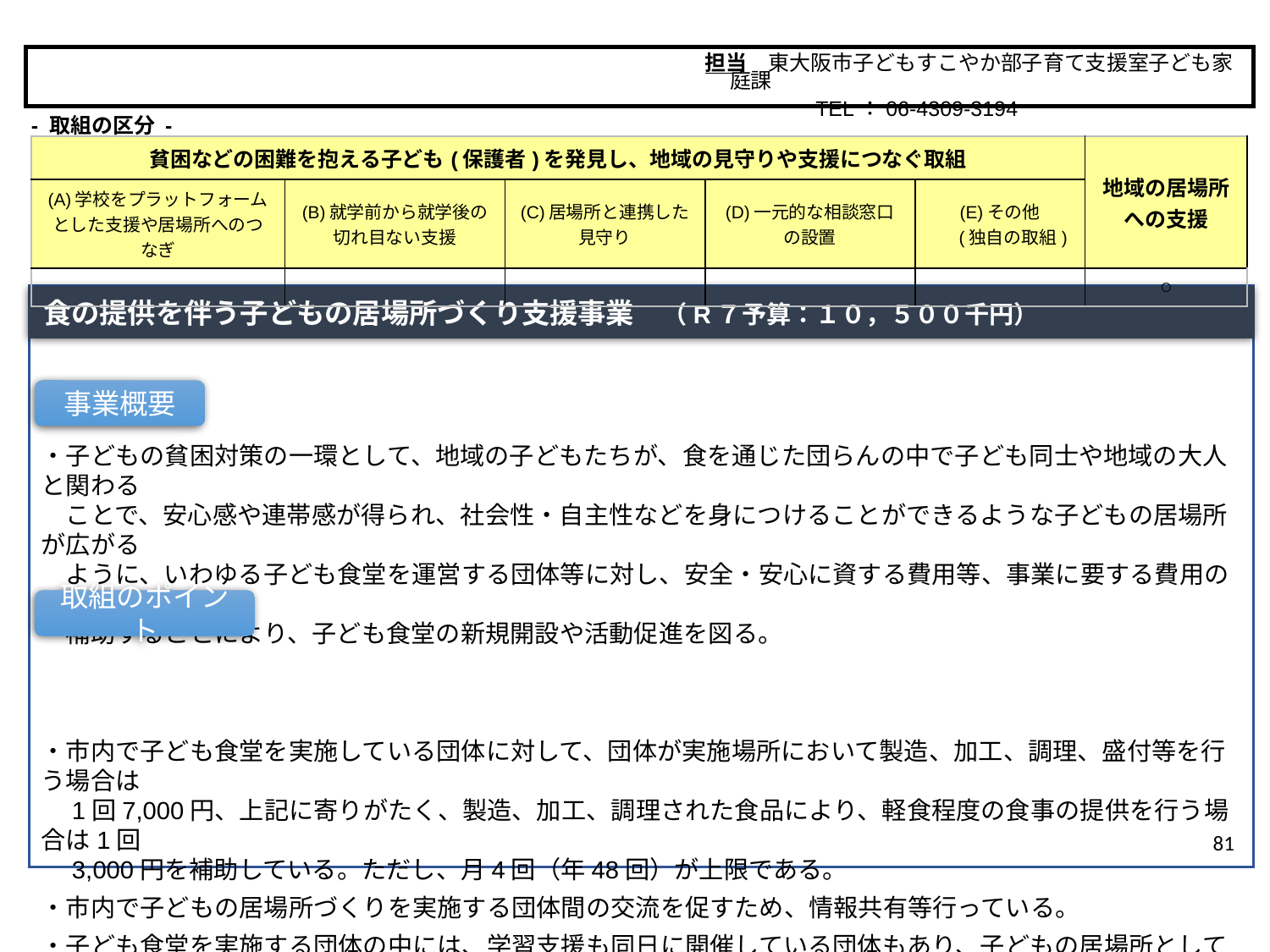

担当　東大阪市子どもすこやか部子育て支援室子ども家庭課
　　　　　TEL：06-4309-3194

東大阪市
- 取組の区分 -
| 貧困などの困難を抱える子ども(保護者)を発見し、地域の見守りや支援につなぐ取組 |  |  |  |  | 地域の居場所 への支援 |
| --- | --- | --- | --- | --- | --- |
| (A)学校をプラットフォームとした支援や居場所へのつなぎ | (B)就学前から就学後の 切れ目ない支援 | (C)居場所と連携した 見守り | (D)一元的な相談窓口 の設置 | (E)その他 　 (独自の取組) |  |
|  |  |  |  |  | ○ |
食の提供を伴う子どもの居場所づくり支援事業　（R７予算：１０，５００千円）

・子どもの貧困対策の一環として、地域の子どもたちが、食を通じた団らんの中で子ども同士や地域の大人と関わる
　ことで、安心感や連帯感が得られ、社会性・自主性などを身につけることができるような子どもの居場所が広がる
　ように、いわゆる子ども食堂を運営する団体等に対し、安全・安心に資する費用等、事業に要する費用の一部を
　補助することにより、子ども食堂の新規開設や活動促進を図る。

・市内で子ども食堂を実施している団体に対して、団体が実施場所において製造、加工、調理、盛付等を行う場合は
　1回7,000円、上記に寄りがたく、製造、加工、調理された食品により、軽食程度の食事の提供を行う場合は1回
　3,000円を補助している。ただし、月4回（年48回）が上限である。

・市内で子どもの居場所づくりを実施する団体間の交流を促すため、情報共有等行っている。

・子ども食堂を実施する団体の中には、学習支援も同日に開催している団体もあり、子どもの居場所としての
　機能を果たしている。

事業概要
取組のポイント
81